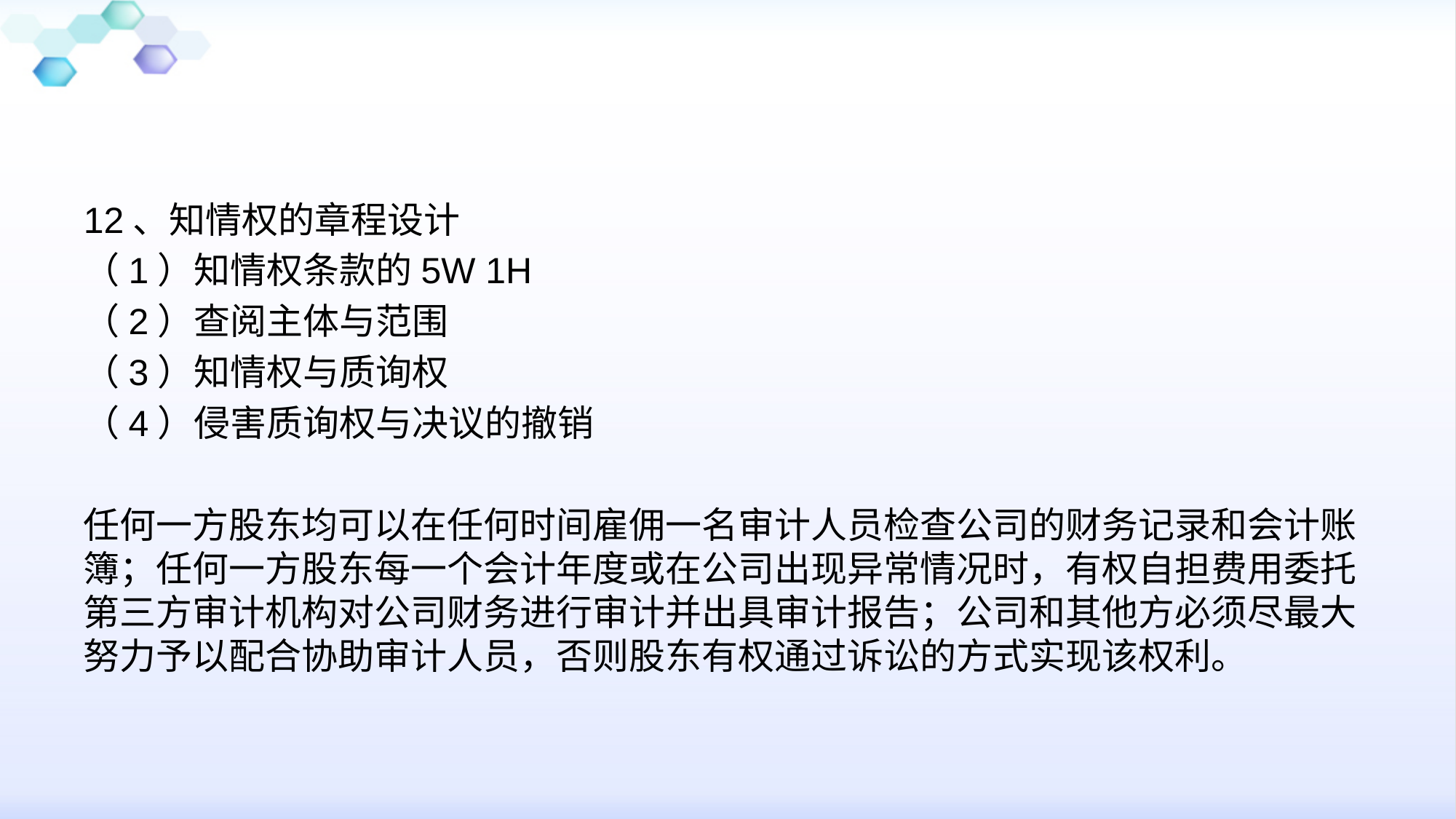

12、知情权的章程设计
（1）知情权条款的5W 1H
（2）查阅主体与范围
（3）知情权与质询权
（4）侵害质询权与决议的撤销

任何一方股东均可以在任何时间雇佣一名审计人员检查公司的财务记录和会计账簿；任何一方股东每一个会计年度或在公司出现异常情况时，有权自担费用委托第三方审计机构对公司财务进行审计并出具审计报告；公司和其他方必须尽最大努力予以配合协助审计人员，否则股东有权通过诉讼的方式实现该权利。